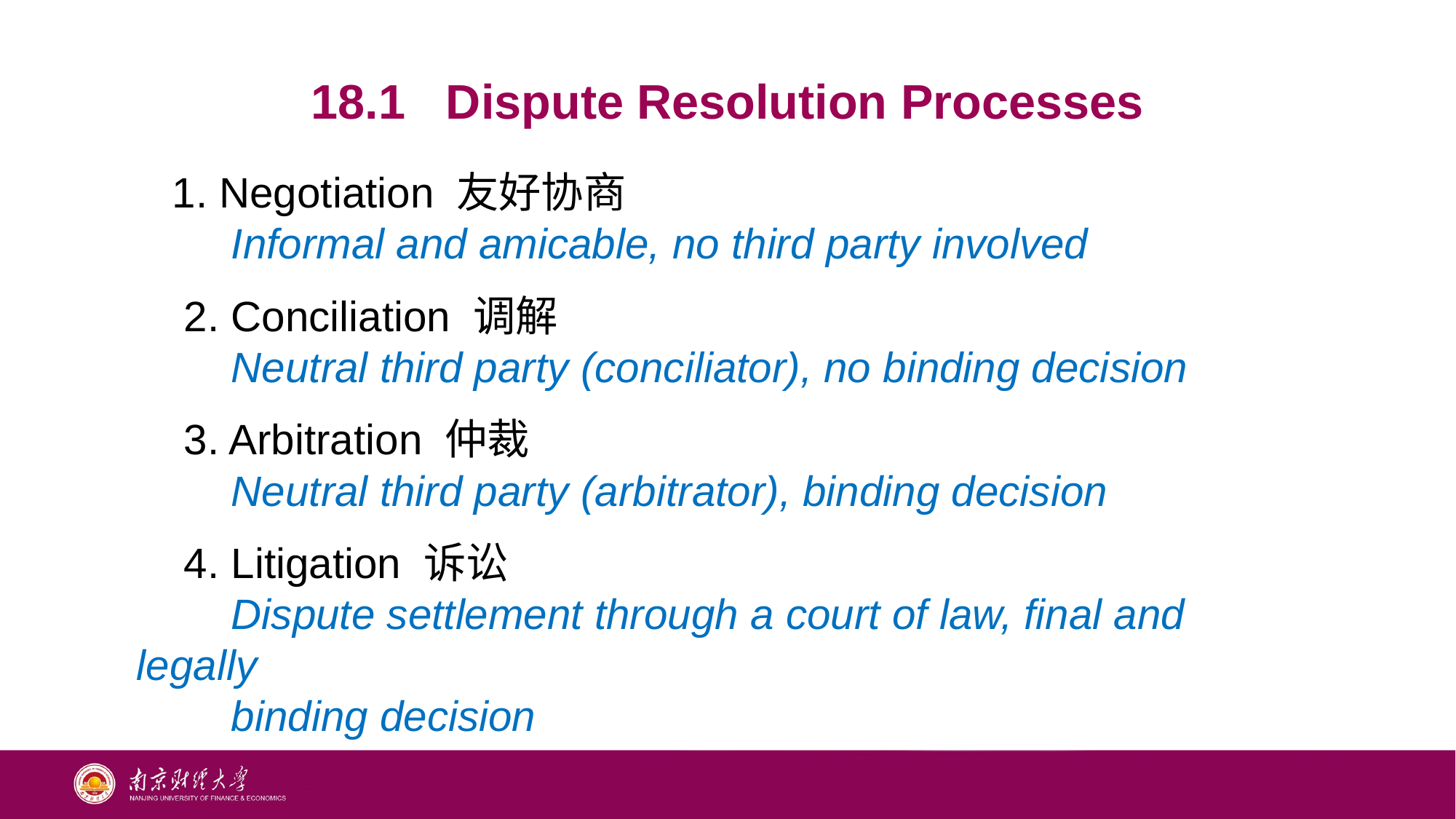

# 18.1   Dispute Resolution Processes
   1. Negotiation 友好协商
        Informal and amicable, no third party involved

    2. Conciliation 调解
        Neutral third party (conciliator), no binding decision

    3. Arbitration 仲裁
        Neutral third party (arbitrator), binding decision

    4. Litigation 诉讼
        Dispute settlement through a court of law, final and legally
        binding decision
3